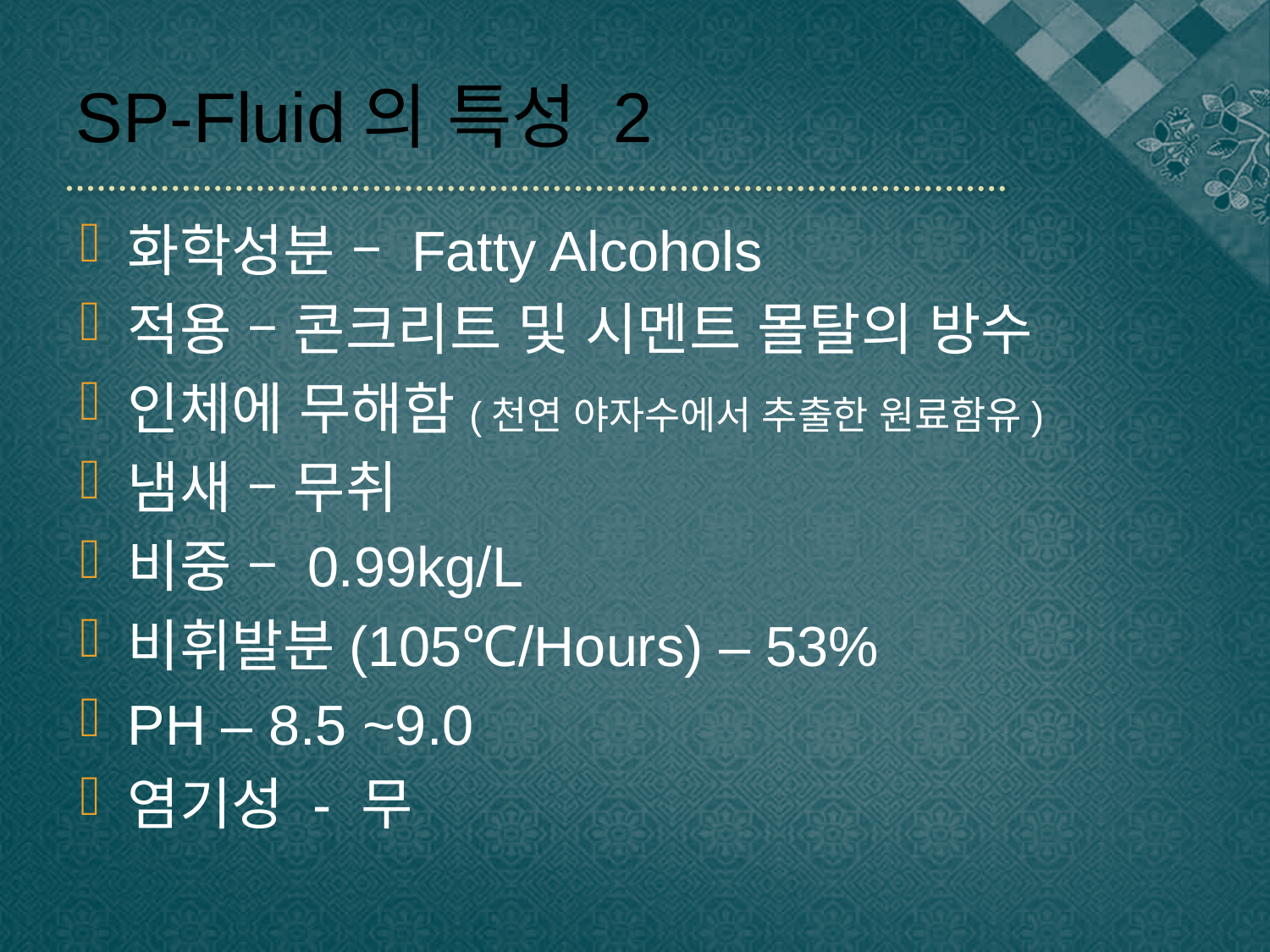

# SP-Fluid의 특성 2
화학성분 – Fatty Alcohols
적용 – 콘크리트 및 시멘트 몰탈의 방수
인체에 무해함(천연 야자수에서 추출한 원료함유)
냄새 – 무취
비중 – 0.99kg/L
비휘발분(105℃/Hours) – 53%
PH – 8.5 ~9.0
염기성 - 무